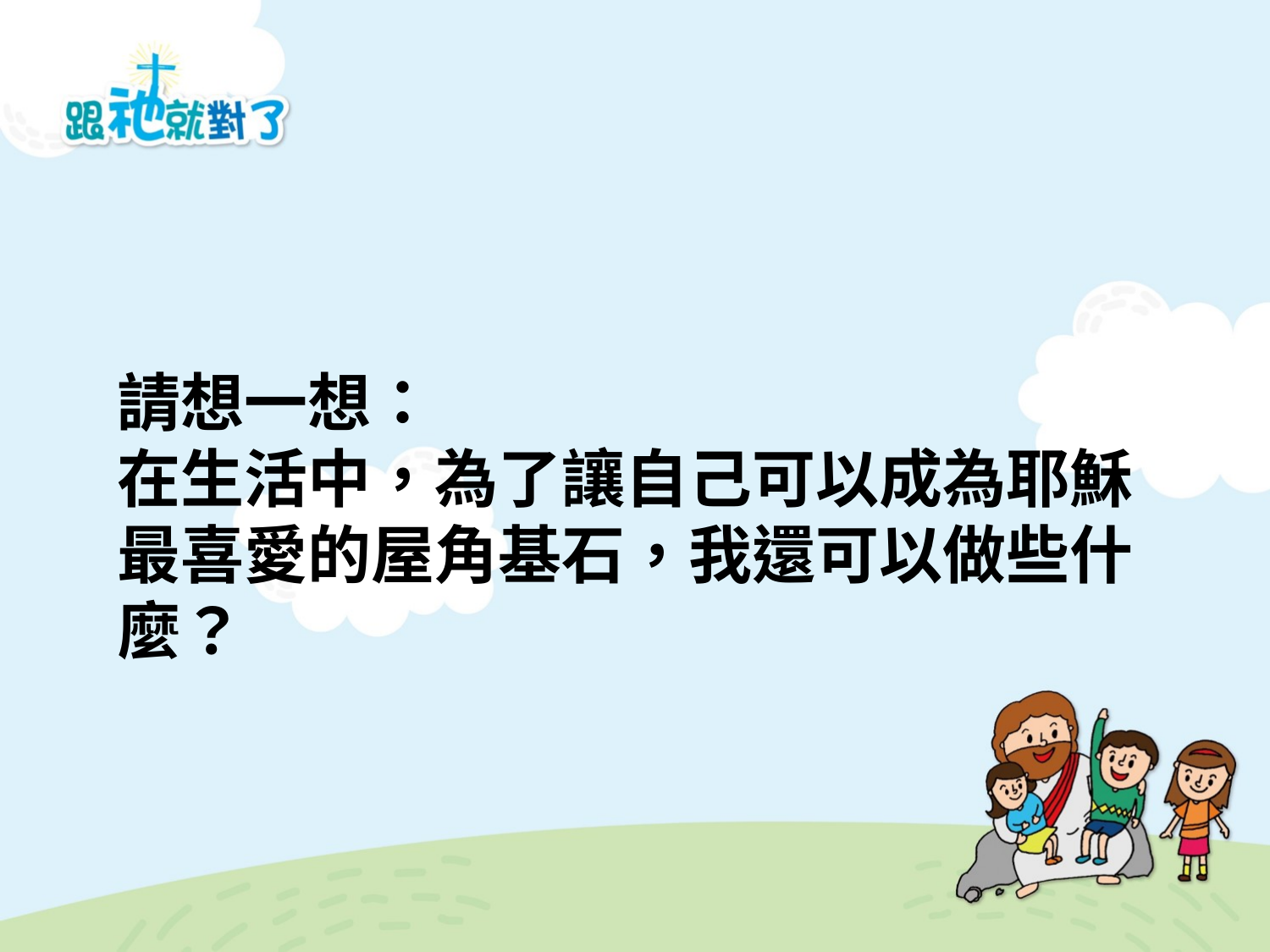

請想一想：
在生活中，為了讓自己可以成為耶穌最喜愛的屋角基石，我還可以做些什麼？